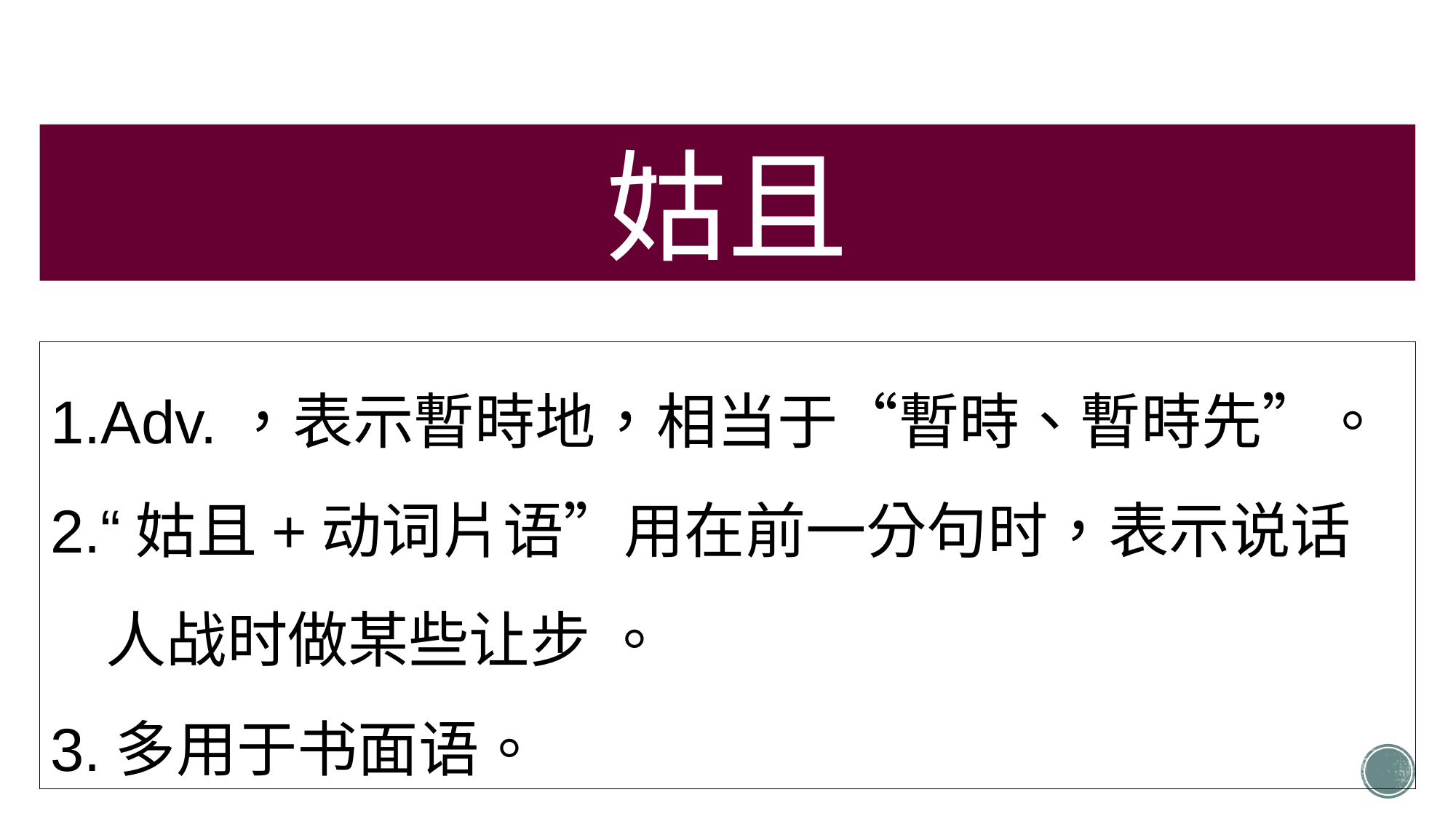

姑且
1.Adv.，表示暫時地，相当于“暫時、暫時先”。
2.“姑且+动词片语”用在前一分句时，表示说话
   人战时做某些让步 。
3.多用于书面语。